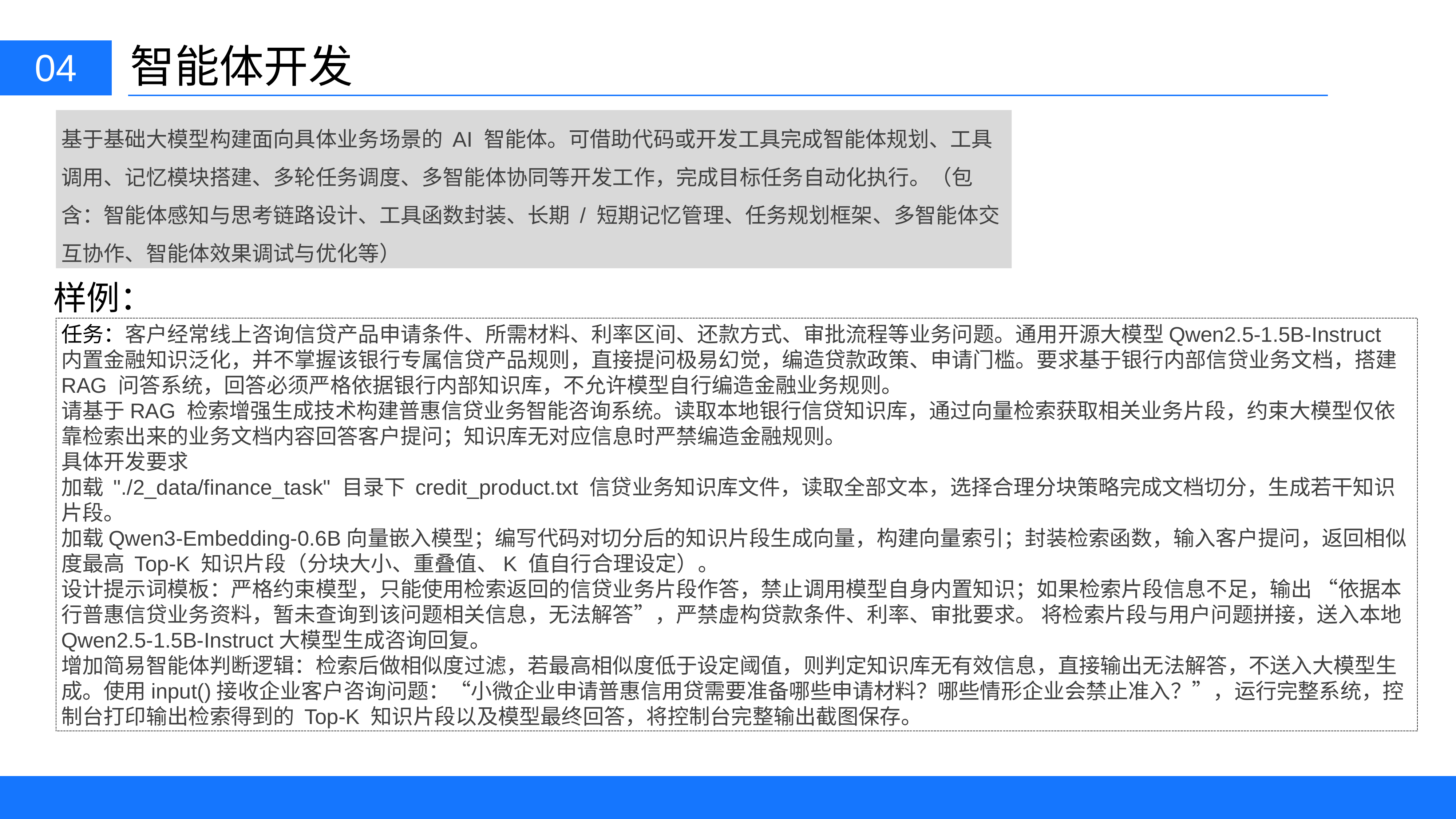

智能体开发
04
基于基础大模型构建面向具体业务场景的 AI 智能体。可借助代码或开发工具完成智能体规划、工具调用、记忆模块搭建、多轮任务调度、多智能体协同等开发工作，完成目标任务自动化执行。（包含：智能体感知与思考链路设计、工具函数封装、长期 / 短期记忆管理、任务规划框架、多智能体交互协作、智能体效果调试与优化等）
样例：
任务：客户经常线上咨询信贷产品申请条件、所需材料、利率区间、还款方式、审批流程等业务问题。通用开源大模型Qwen2.5‑1.5B‑Instruct 内置金融知识泛化，并不掌握该银行专属信贷产品规则，直接提问极易幻觉，编造贷款政策、申请门槛。要求基于银行内部信贷业务文档，搭建 RAG 问答系统，回答必须严格依据银行内部知识库，不允许模型自行编造金融业务规则。
请基于RAG 检索增强生成技术构建普惠信贷业务智能咨询系统。读取本地银行信贷知识库，通过向量检索获取相关业务片段，约束大模型仅依靠检索出来的业务文档内容回答客户提问；知识库无对应信息时严禁编造金融规则。
具体开发要求
加载 "./2_data/finance_task" 目录下 credit_product.txt 信贷业务知识库文件，读取全部文本，选择合理分块策略完成文档切分，生成若干知识片段。
加载Qwen3‑Embedding‑0.6B向量嵌入模型；编写代码对切分后的知识片段生成向量，构建向量索引；封装检索函数，输入客户提问，返回相似度最高 Top‑K 知识片段（分块大小、重叠值、K 值自行合理设定）。
设计提示词模板：严格约束模型，只能使用检索返回的信贷业务片段作答，禁止调用模型自身内置知识；如果检索片段信息不足，输出 “依据本行普惠信贷业务资料，暂未查询到该问题相关信息，无法解答”，严禁虚构贷款条件、利率、审批要求。 将检索片段与用户问题拼接，送入本地Qwen2.5‑1.5B‑Instruct大模型生成咨询回复。
增加简易智能体判断逻辑：检索后做相似度过滤，若最高相似度低于设定阈值，则判定知识库无有效信息，直接输出无法解答，不送入大模型生成。使用input()接收企业客户咨询问题：“小微企业申请普惠信用贷需要准备哪些申请材料？哪些情形企业会禁止准入？”，运行完整系统，控制台打印输出检索得到的 Top‑K 知识片段以及模型最终回答，将控制台完整输出截图保存。